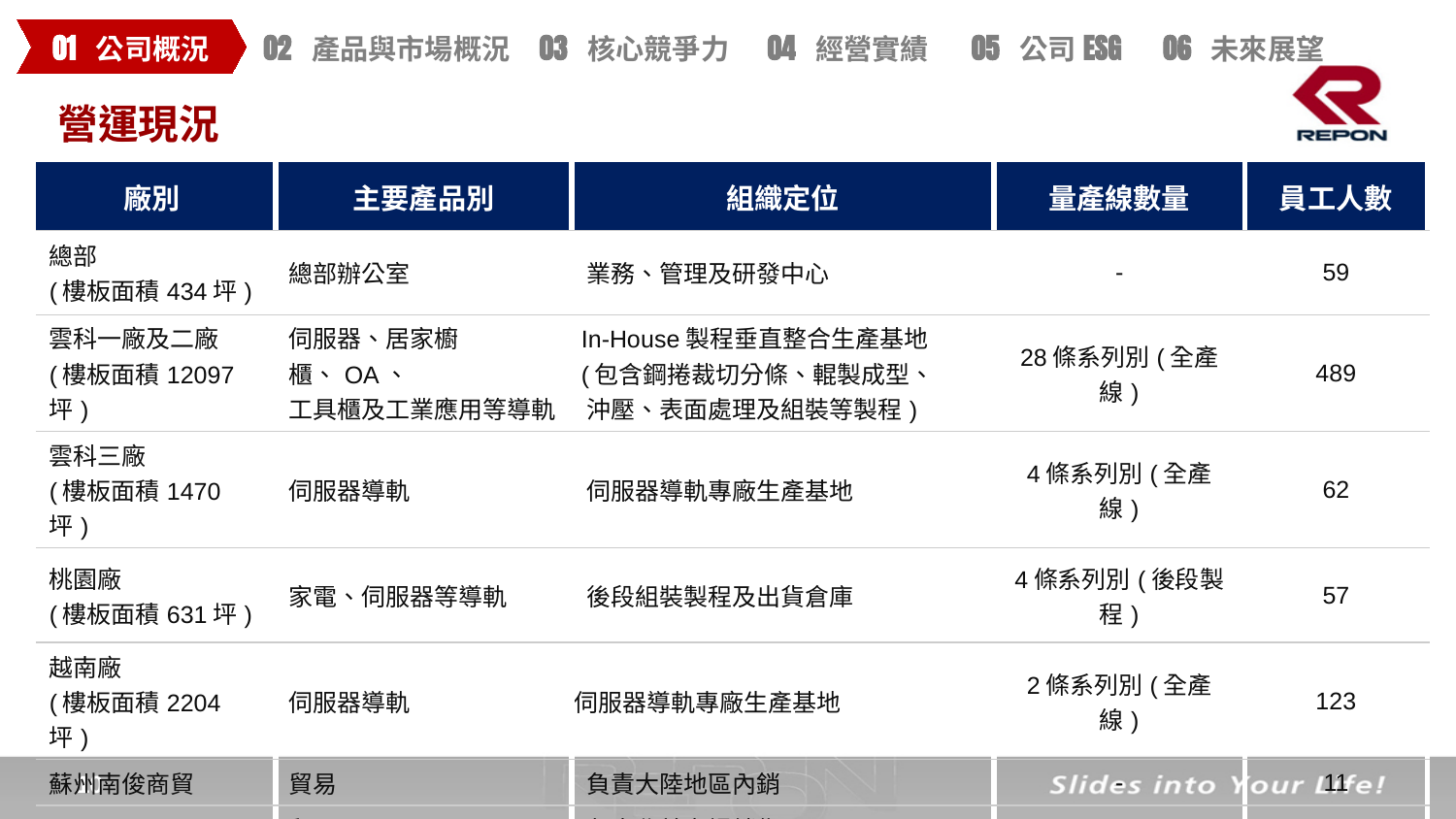

營運現況
| 廠別 | 主要產品別 | 組織定位 | 量產線數量 | 員工人數 |
| --- | --- | --- | --- | --- |
| 總部 (樓板面積434坪) | 總部辦公室 | 業務、管理及研發中心 | - | 59 |
| 雲科一廠及二廠 (樓板面積12097坪) | 伺服器、居家櫥櫃、OA、 工具櫃及工業應用等導軌 | In-House製程垂直整合生產基地 (包含鋼捲裁切分條、輥製成型、 沖壓、表面處理及組裝等製程) | 28條系列別(全產線) | 489 |
| 雲科三廠 (樓板面積1470坪) | 伺服器導軌 | 伺服器導軌專廠生產基地 | 4條系列別(全產線) | 62 |
| 桃園廠 (樓板面積631坪) | 家電、伺服器等導軌 | 後段組裝製程及出貨倉庫 | 4條系列別(後段製程) | 57 |
| 越南廠 (樓板面積2204坪) | 伺服器導軌 | 伺服器導軌專廠生產基地 | 2條系列別(全產線) | 123 |
| 蘇州南俊商貿 | 貿易 | 負責大陸地區內銷 | - | 11 |
| REPON USA | 貿易 | 負責北美市場銷售 | - | 1 |
10